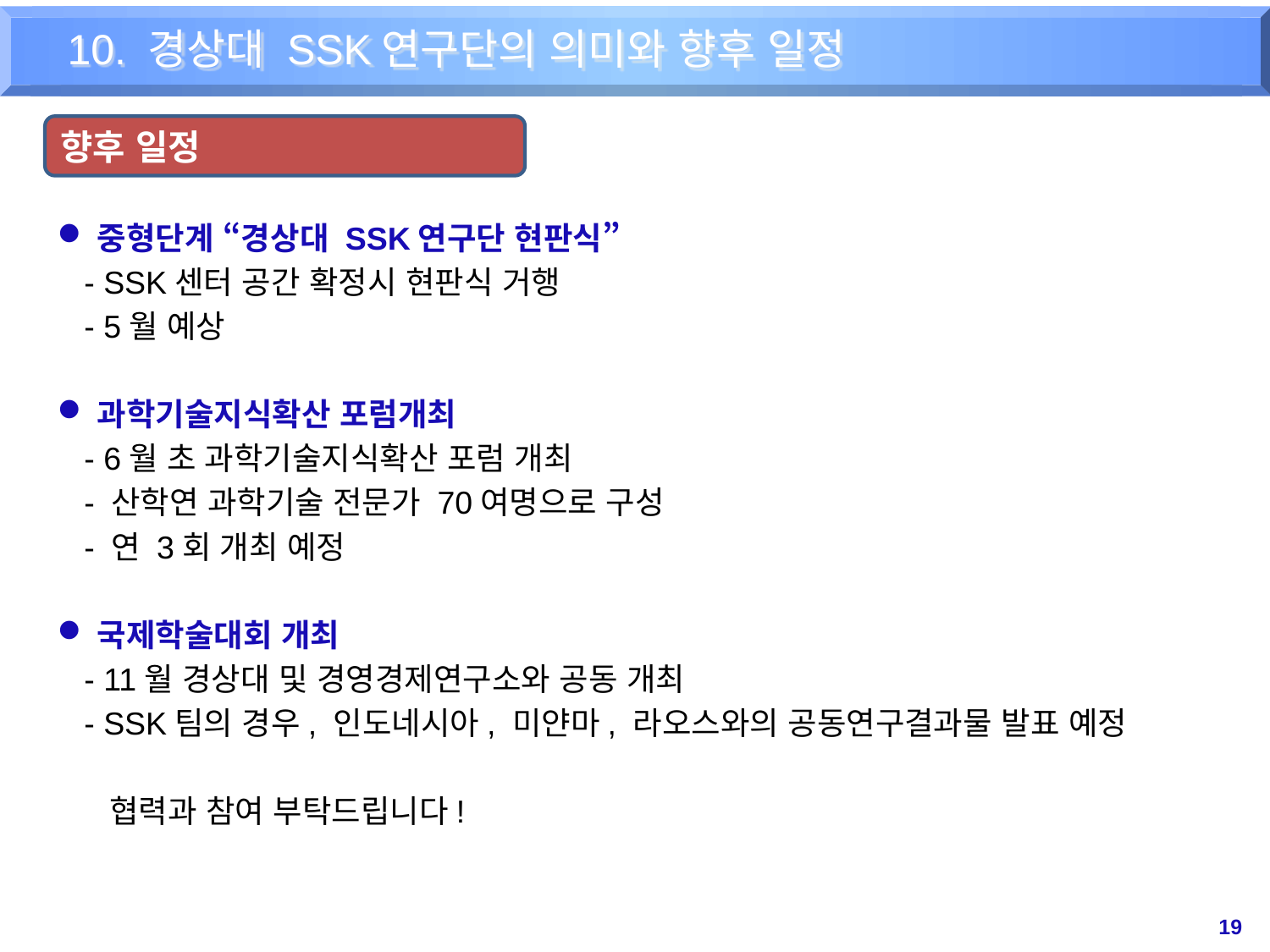

10. 경상대 SSK연구단의 의미와 향후 일정
향후 일정
중형단계 “경상대 SSK연구단 현판식”
   - SSK센터 공간 확정시 현판식 거행
   - 5월 예상

과학기술지식확산 포럼개최
   - 6월 초 과학기술지식확산 포럼 개최
   - 산학연 과학기술 전문가 70여명으로 구성
   - 연 3회 개최 예정

국제학술대회 개최
   - 11월 경상대 및 경영경제연구소와 공동 개최
   - SSK팀의 경우, 인도네시아, 미얀마, 라오스와의 공동연구결과물 발표 예정

     협력과 참여 부탁드립니다!

19